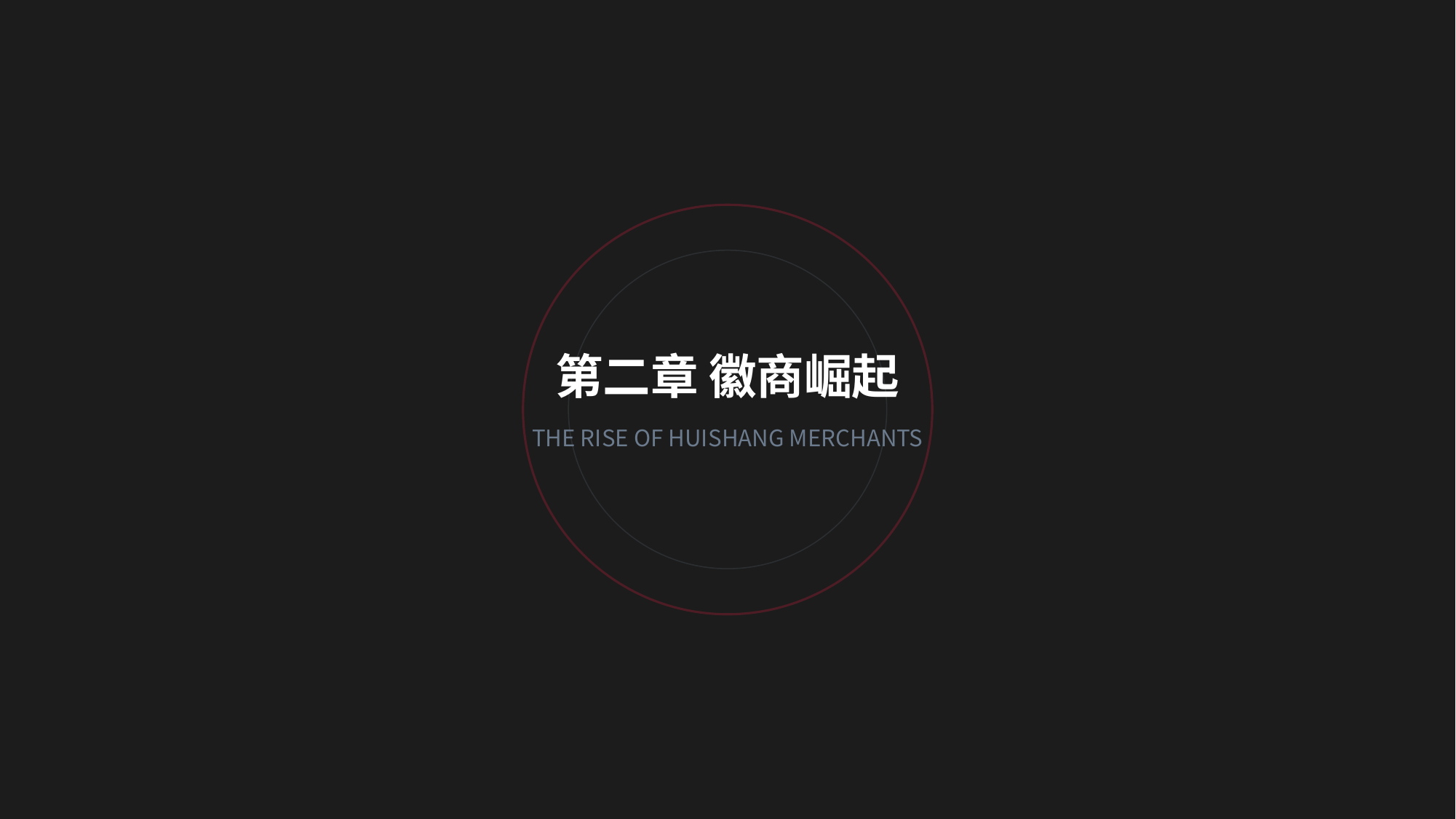

第二章 徽商崛起
THE RISE OF HUISHANG MERCHANTS